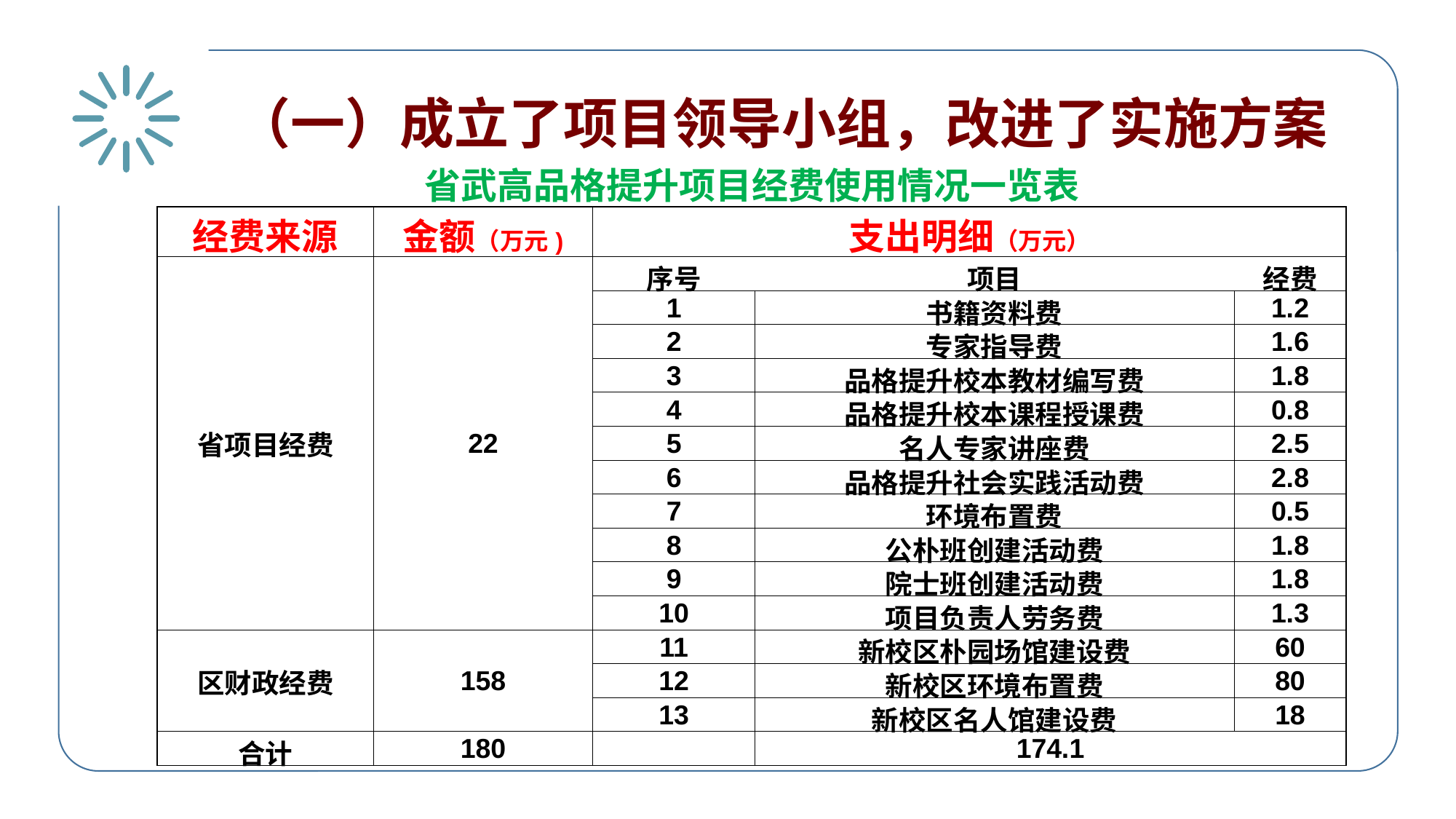

（一）成立了项目领导小组，改进了实施方案
| 省武高品格提升项目经费使用情况一览表 |  |  |  |  |
| --- | --- | --- | --- | --- |
| 经费来源 | 金额（万元) | 支出明细（万元） |  |  |
| 省项目经费 | 22 | 序号 | 项目 | 经费 |
|  |  | 1 | 书籍资料费 | 1.2 |
|  |  | 2 | 专家指导费 | 1.6 |
|  |  | 3 | 品格提升校本教材编写费 | 1.8 |
|  |  | 4 | 品格提升校本课程授课费 | 0.8 |
|  |  | 5 | 名人专家讲座费 | 2.5 |
|  |  | 6 | 品格提升社会实践活动费 | 2.8 |
|  |  | 7 | 环境布置费 | 0.5 |
|  |  | 8 | 公朴班创建活动费 | 1.8 |
|  |  | 9 | 院士班创建活动费 | 1.8 |
|  |  | 10 | 项目负责人劳务费 | 1.3 |
| 区财政经费 | 158 | 11 | 新校区朴园场馆建设费 | 60 |
|  |  | 12 | 新校区环境布置费 | 80 |
|  |  | 13 | 新校区名人馆建设费 | 18 |
| 合计 | 180 |  | 174.1 |  |